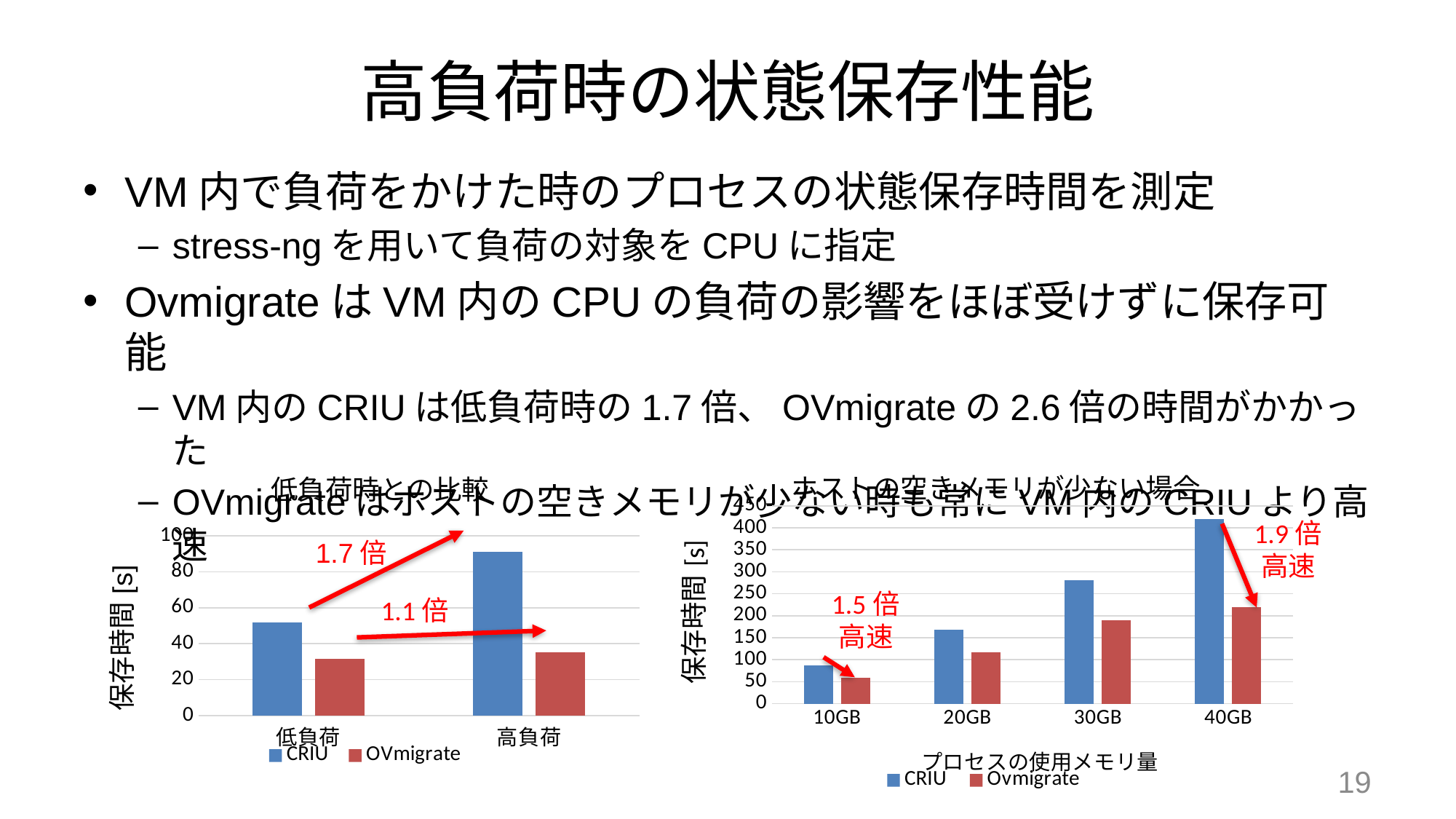

# 高負荷時の状態保存性能
VM内で負荷をかけた時のプロセスの状態保存時間を測定
stress-ngを用いて負荷の対象をCPUに指定
OvmigrateはVM内のCPUの負荷の影響をほぼ受けずに保存可能
VM内のCRIUは低負荷時の1.7倍、OVmigrateの2.6倍の時間がかかった
OVmigrateはホストの空きメモリが少ない時も常にVM内のCRIUより高速

### Chart: 低負荷時との比較

| Category | CRIU | OVmigrate |
|---|---|---|
| 低負荷 | 51.733392 | 31.489960000000004 |
| 高負荷 | 91.21022 | 35.0013 |

### Chart: ホストの空きメモリが少ない場合

| Category | CRIU | Ovmigrate |
|---|---|---|
| 10GB | 87.13942 | 59.69517999999999 |
| 20GB | 167.63288 | 117.23974999999999 |
| 30GB | 280.03484000000003 | 190.07753333333332 |
| 40GB | 420.51769 | 220.0975777777778 |
1.9倍
高速
1.7倍
1.5倍
高速
1.1倍
19